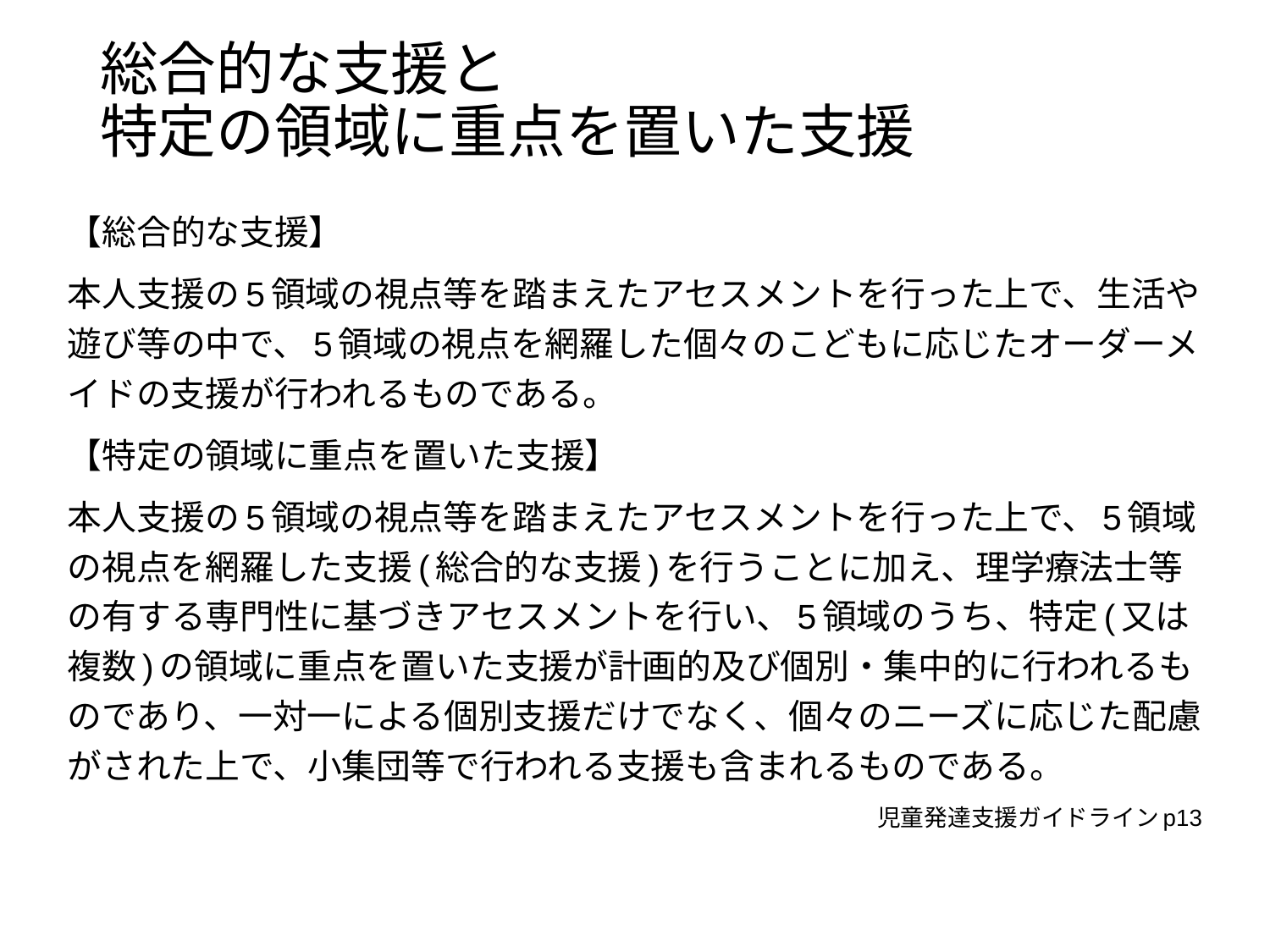

# 総合的な支援と 特定の領域に重点を置いた支援
【総合的な支援】
本人支援の5領域の視点等を踏まえたアセスメントを行った上で、生活や遊び等の中で、5領域の視点を網羅した個々のこどもに応じたオーダーメイドの支援が行われるものである。
【特定の領域に重点を置いた支援】
本人支援の5領域の視点等を踏まえたアセスメントを行った上で、5領域の視点を網羅した支援(総合的な支援)を行うことに加え、理学療法士等の有する専門性に基づきアセスメントを行い、5領域のうち、特定(又は複数)の領域に重点を置いた支援が計画的及び個別・集中的に行われるものであり、一対一による個別支援だけでなく、個々のニーズに応じた配慮がされた上で、小集団等で行われる支援も含まれるものである。
児童発達支援ガイドラインp13